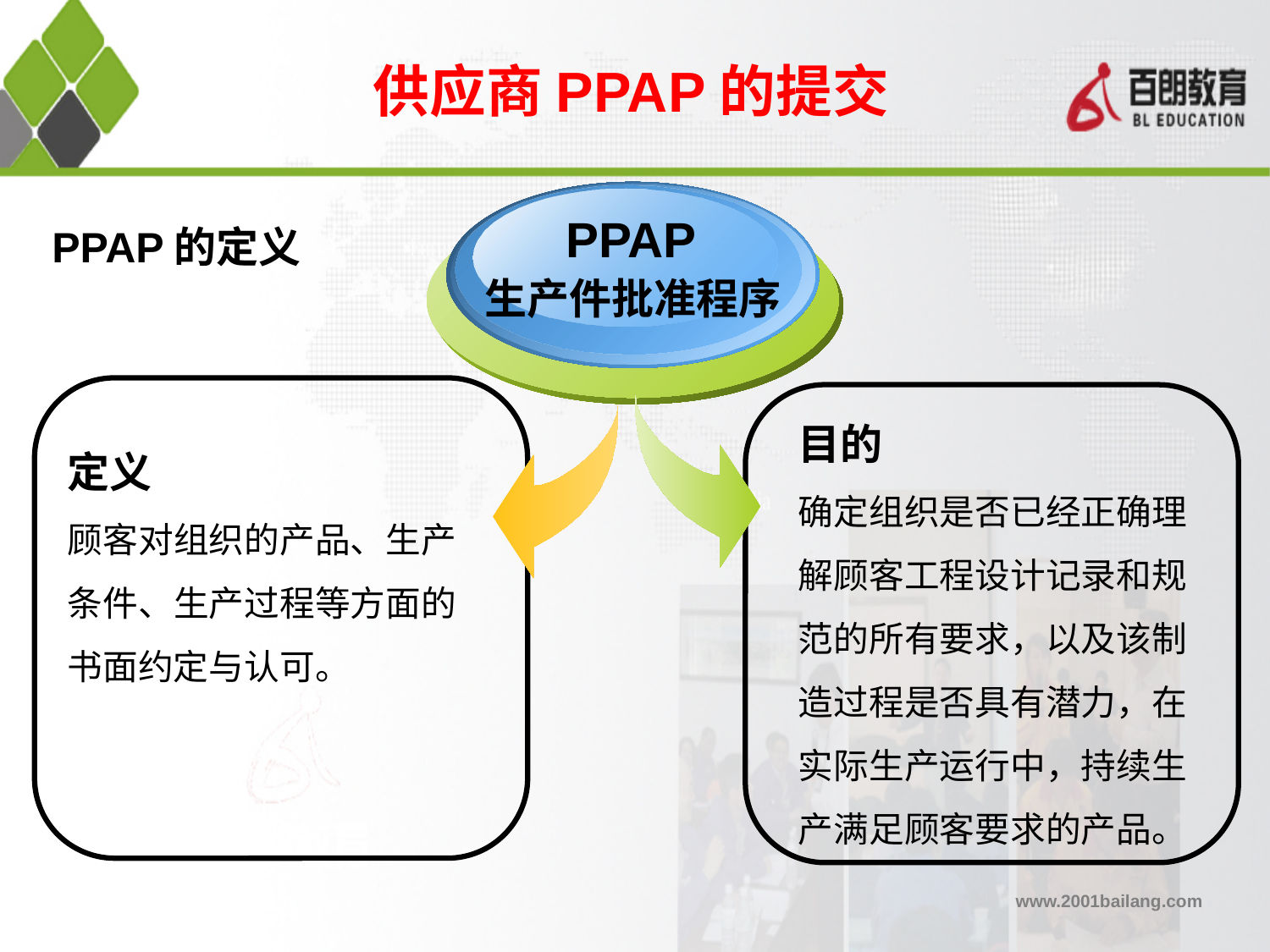

供应商PPAP的提交

PPAP
# PPAP的定义
生产件批准程序

定义
顾客对组织的产品、生产条件、生产过程等方面的书面约定与认可。

目的
确定组织是否已经正确理解顾客工程设计记录和规范的所有要求，以及该制造过程是否具有潜力，在实际生产运行中，持续生产满足顾客要求的产品。